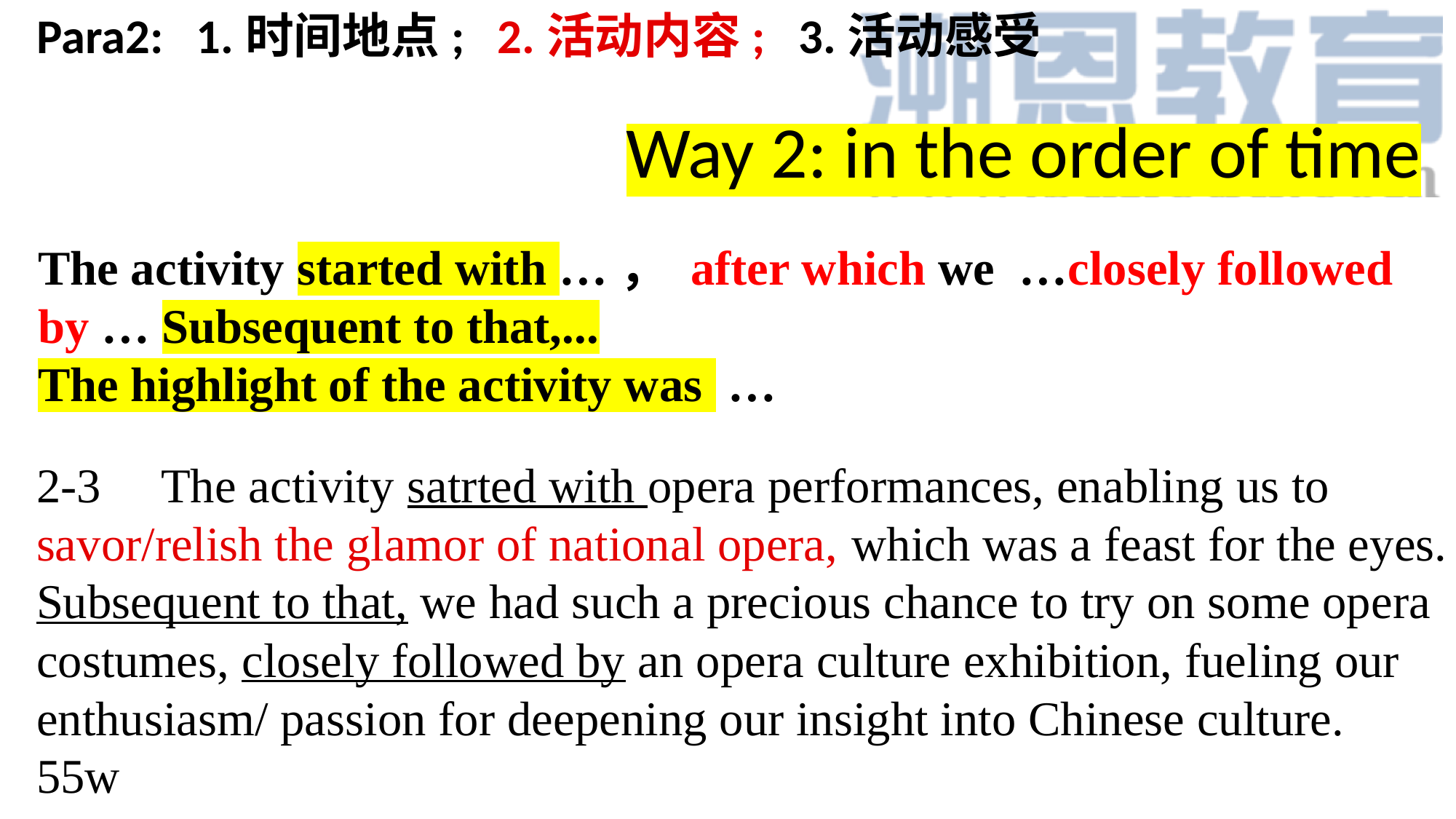

Para2:   1.时间地点;   2.活动内容;   3.活动感受

Way 2: in the order of time
The activity started with …， after which we  …closely followed by … Subsequent to that,...
The highlight of the activity was  …

2-3     The activity satrted with opera performances, enabling us to savor/relish the glamor of national opera, which was a feast for the eyes. Subsequent to that, we had such a precious chance to try on some opera costumes, closely followed by an opera culture exhibition, fueling our enthusiasm/ passion for deepening our insight into Chinese culture.   55w